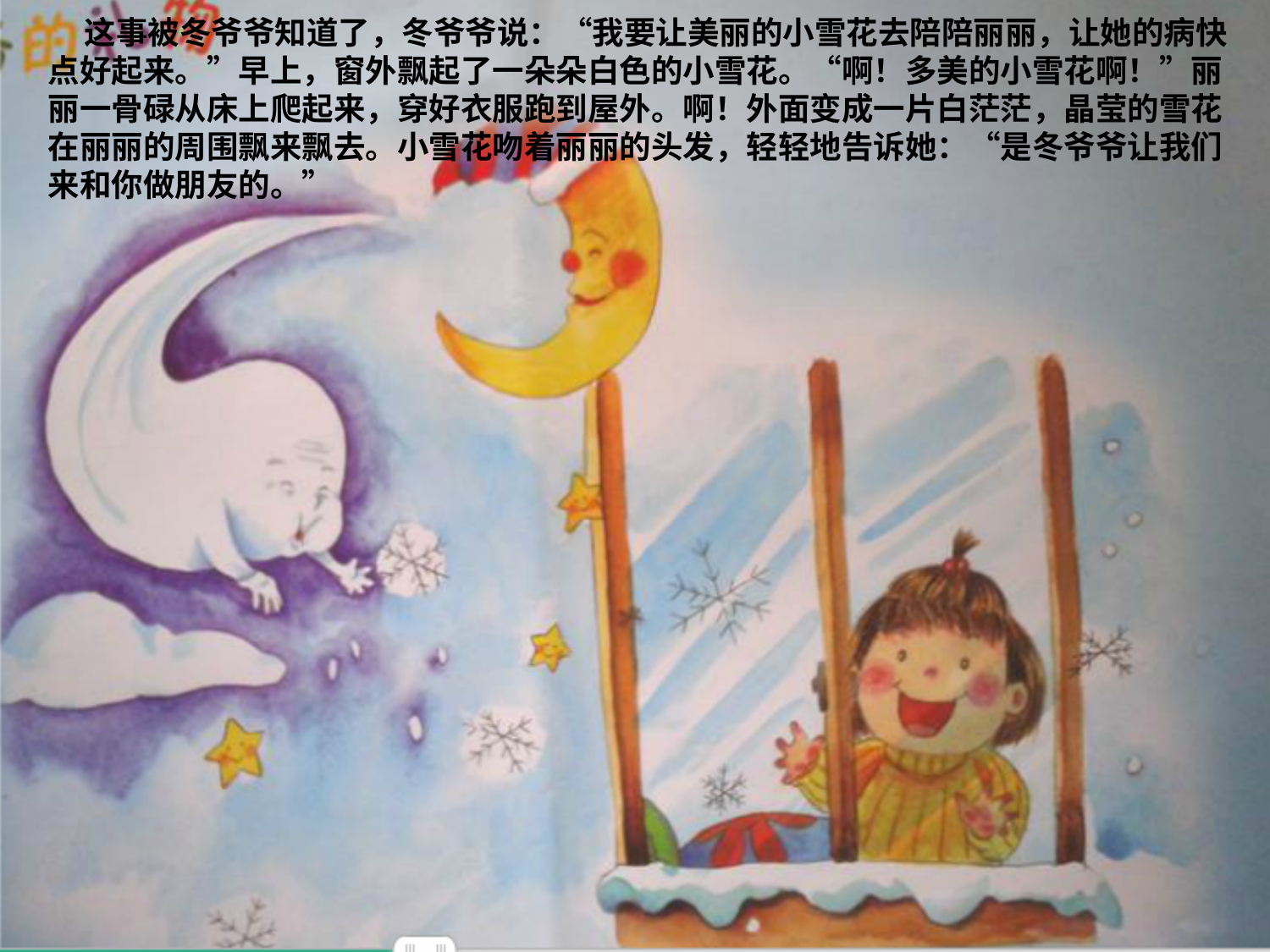

这事被冬爷爷知道了，冬爷爷说：“我要让美丽的小雪花去陪陪丽丽，让她的病快点好起来。”早上，窗外飘起了一朵朵白色的小雪花。“啊！多美的小雪花啊！”丽丽一骨碌从床上爬起来，穿好衣服跑到屋外。啊！外面变成一片白茫茫，晶莹的雪花在丽丽的周围飘来飘去。小雪花吻着丽丽的头发，轻轻地告诉她：“是冬爷爷让我们来和你做朋友的。”